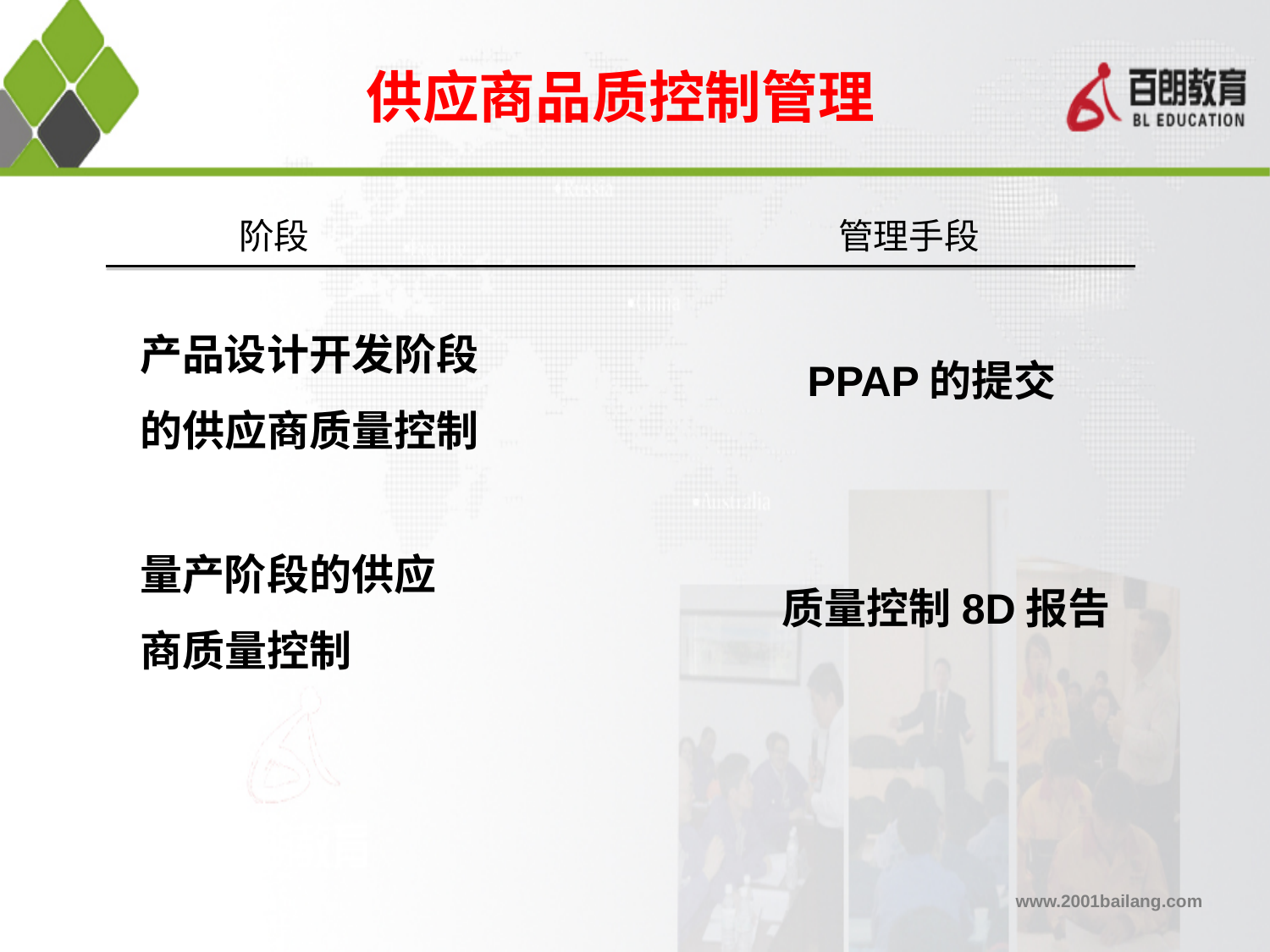

# 供应商品质控制管理
阶段
管理手段
产品设计开发阶段的供应商质量控制
PPAP的提交
量产阶段的供应商质量控制
质量控制8D报告